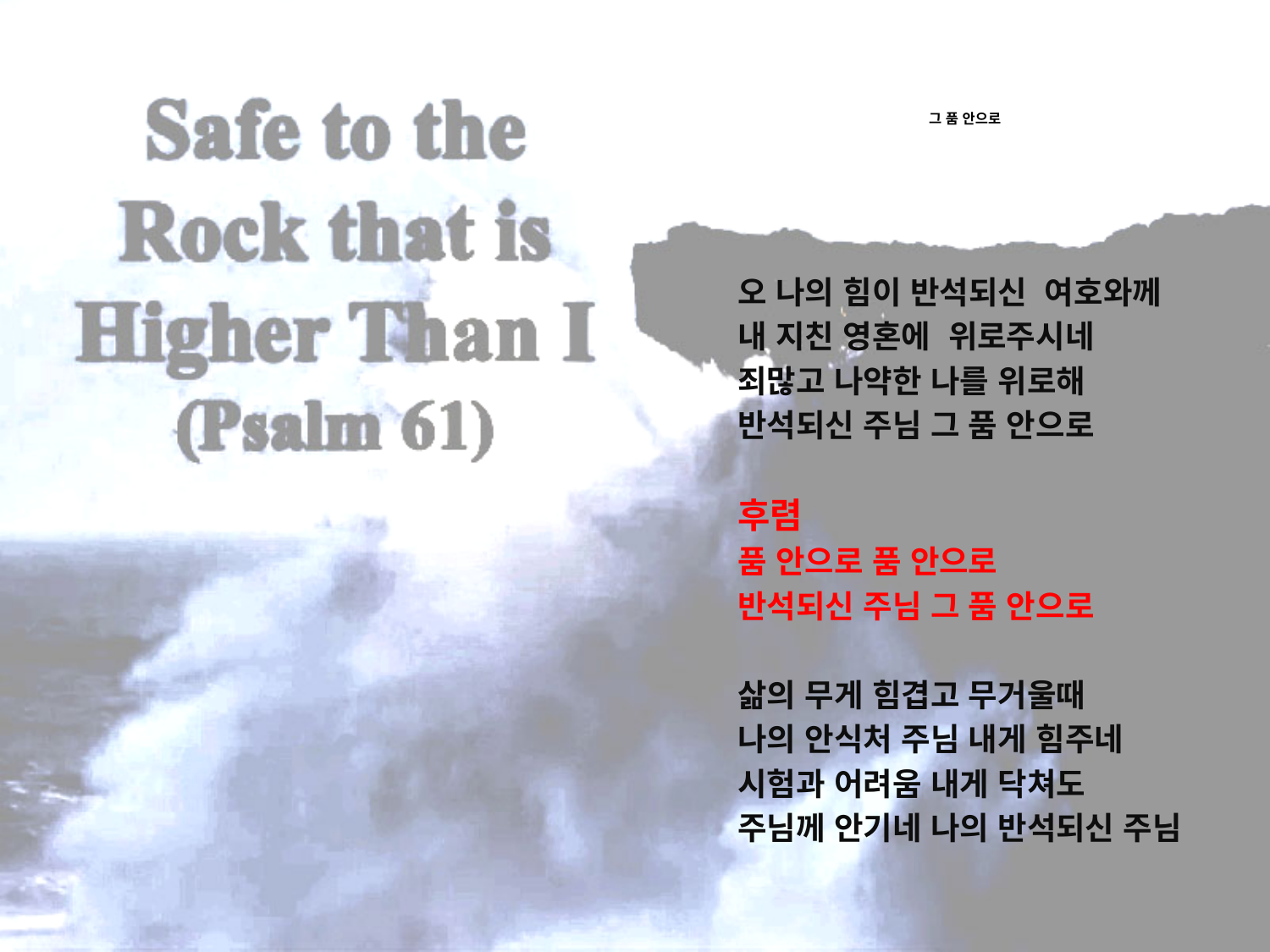

# 그 품 안으로
오 나의 힘이 반석되신  여호와께
내 지친 영혼에  위로주시네
죄많고 나약한 나를 위로해
반석되신 주님 그 품 안으로
후렴
품 안으로 품 안으로
반석되신 주님 그 품 안으로

삶의 무게 힘겹고 무거울때
나의 안식처 주님 내게 힘주네
시험과 어려움 내게 닥쳐도
주님께 안기네 나의 반석되신 주님